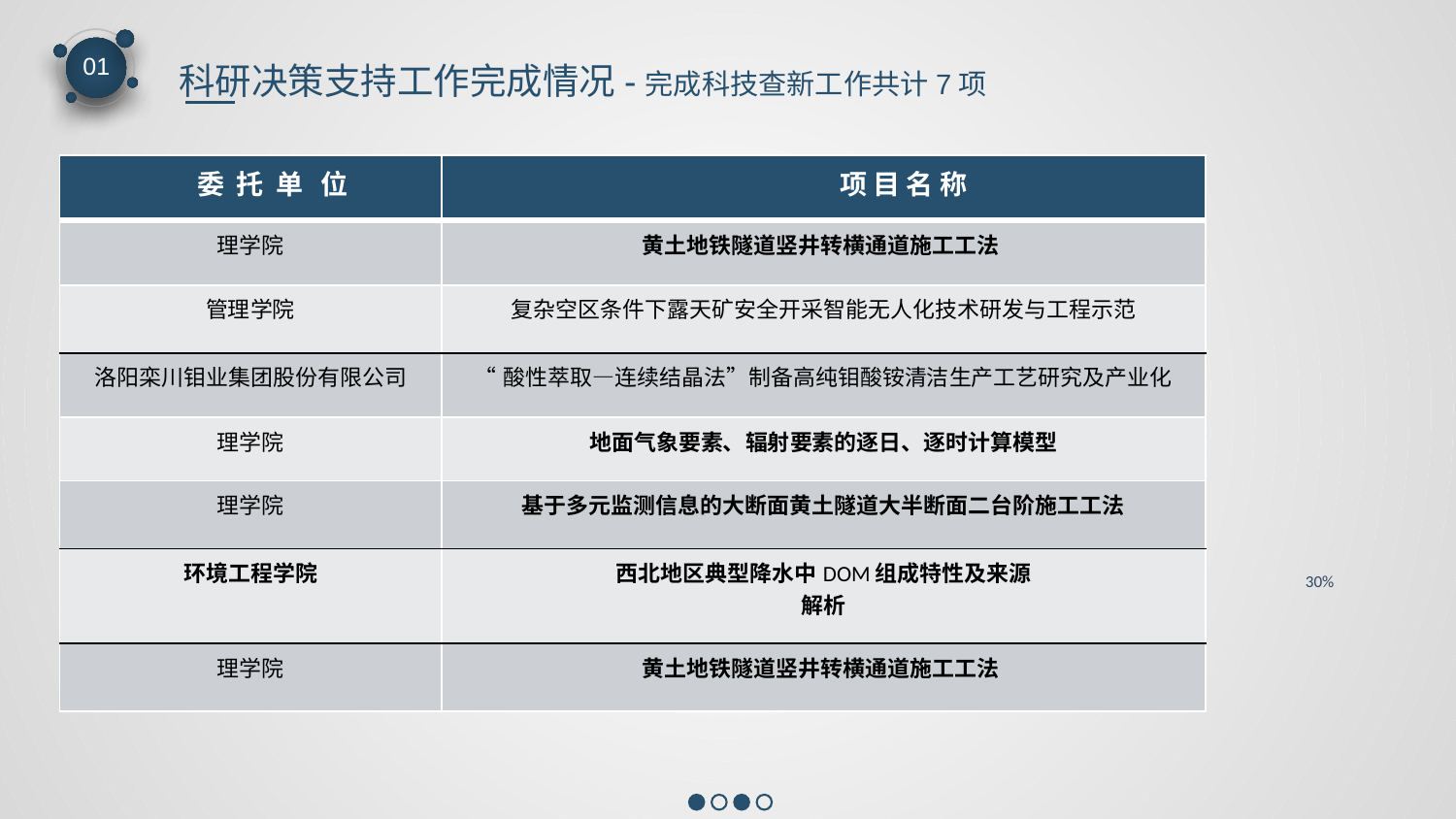

01
科研决策支持工作完成情况-完成科技查新工作共计7项
| 委 托 单 位 | 项 目 名 称 |
| --- | --- |
| 理学院 | 黄土地铁隧道竖井转横通道施工工法 |
| 管理学院 | 复杂空区条件下露天矿安全开采智能无人化技术研发与工程示范 |
| 洛阳栾川钼业集团股份有限公司 | “酸性萃取—连续结晶法”制备高纯钼酸铵清洁生产工艺研究及产业化 |
| 理学院 | 地面气象要素、辐射要素的逐日、逐时计算模型 |
| 理学院 | 基于多元监测信息的大断面黄土隧道大半断面二台阶施工工法 |
| 环境工程学院 | 西北地区典型降水中DOM组成特性及来源 解析 |
| 理学院 | 黄土地铁隧道竖井转横通道施工工法 |
30%
职业优势二